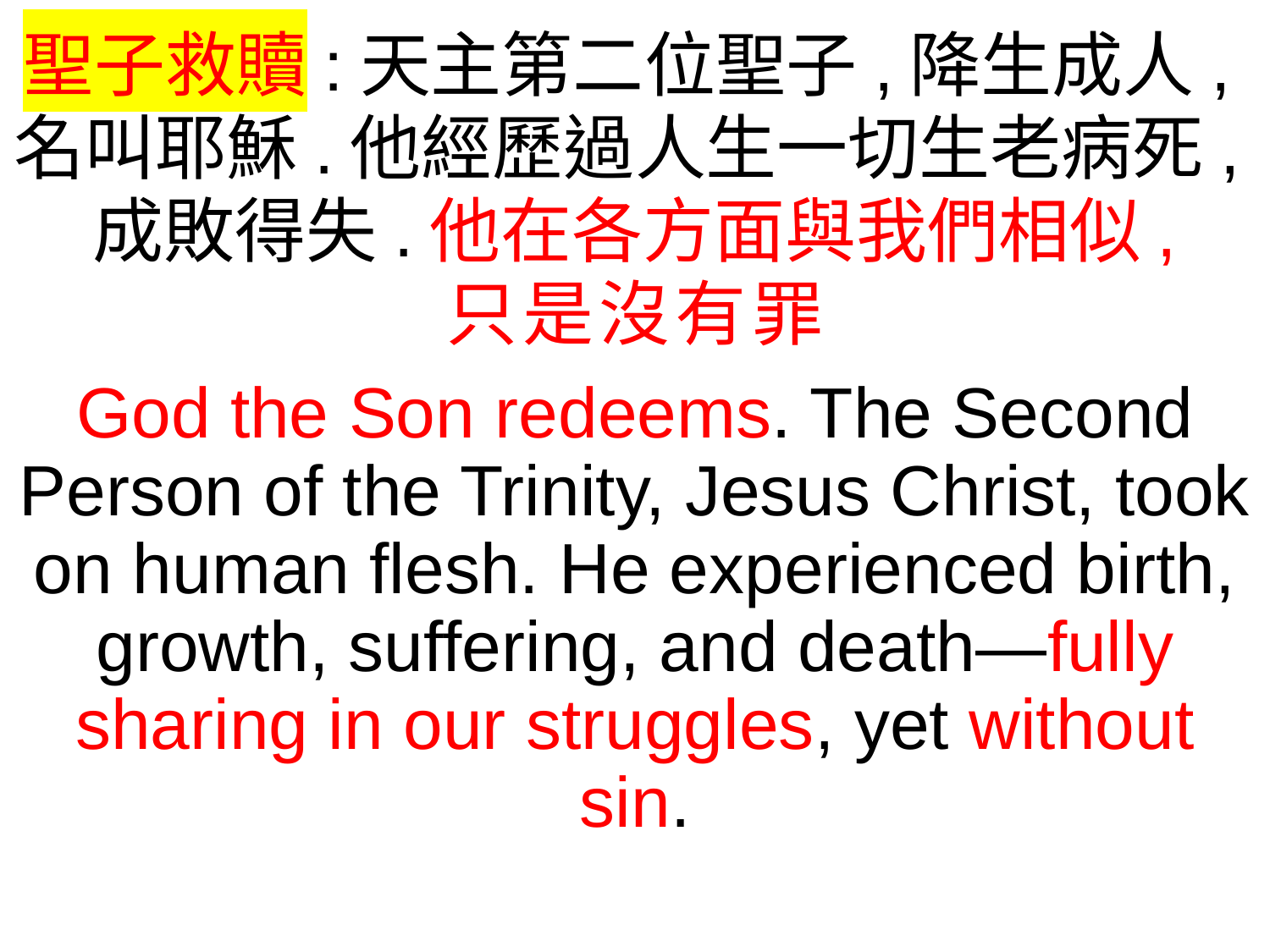

聖子救贖:天主第二位聖子,降生成人,名叫耶穌.他經歷過人生一切生老病死,成敗得失.他在各方面與我們相似,
只是沒有罪
God the Son redeems. The Second Person of the Trinity, Jesus Christ, took on human flesh. He experienced birth, growth, suffering, and death—fully sharing in our struggles, yet without sin.